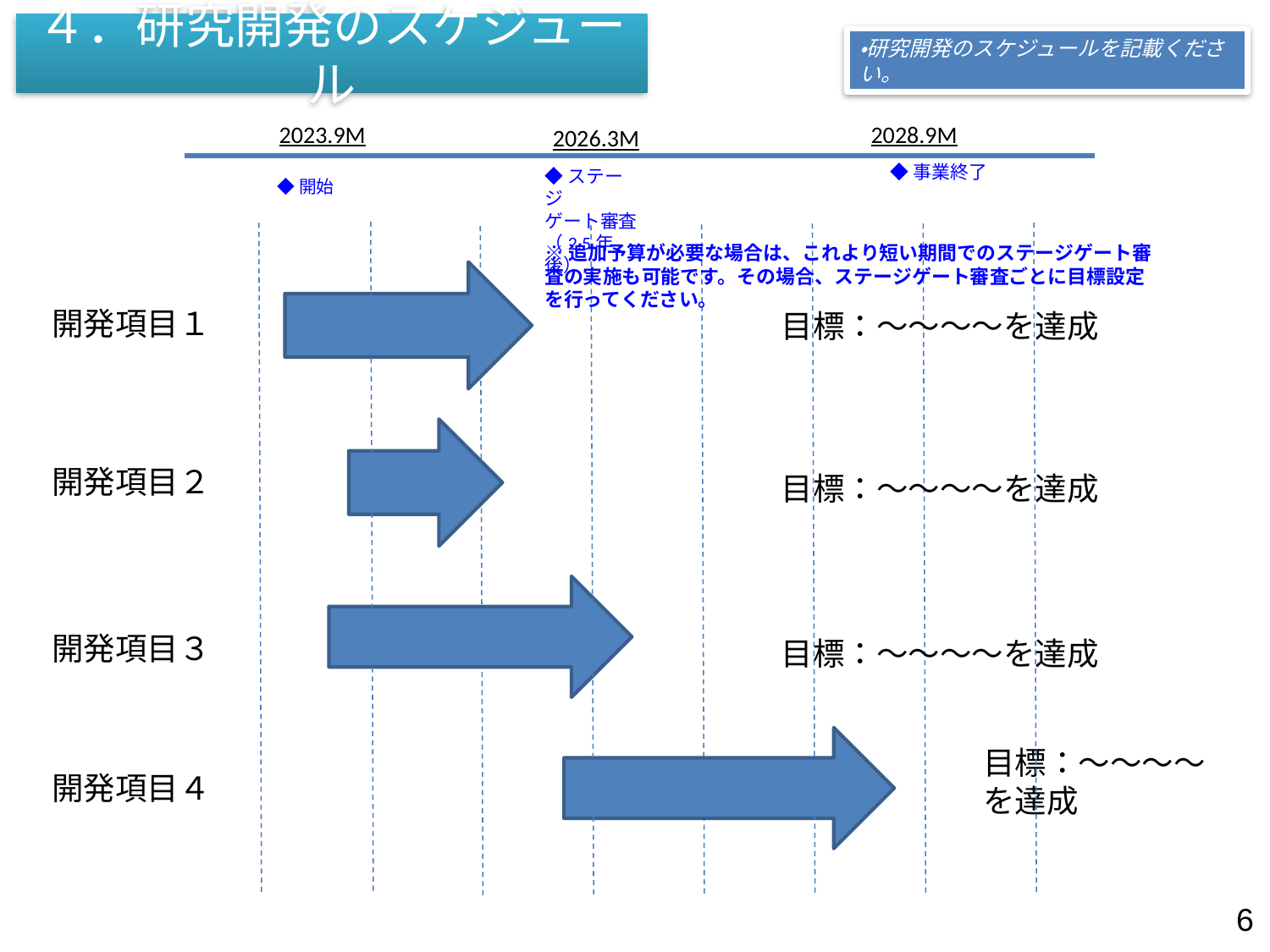

４．研究開発のスケジュール
・研究開発のスケジュールを記載ください。
2028.9M
2023.9M
2026.3M
◆事業終了
◆ステージ
ゲート審査
（2.5年後）
◆開始
※追加予算が必要な場合は、これより短い期間でのステージゲート審査の実施も可能です。その場合、ステージゲート審査ごとに目標設定を行ってください。

開発項目１
目標：～～～～を達成

開発項目２
目標：～～～～を達成

開発項目３
目標：～～～～を達成

目標：～～～～を達成
開発項目４
6